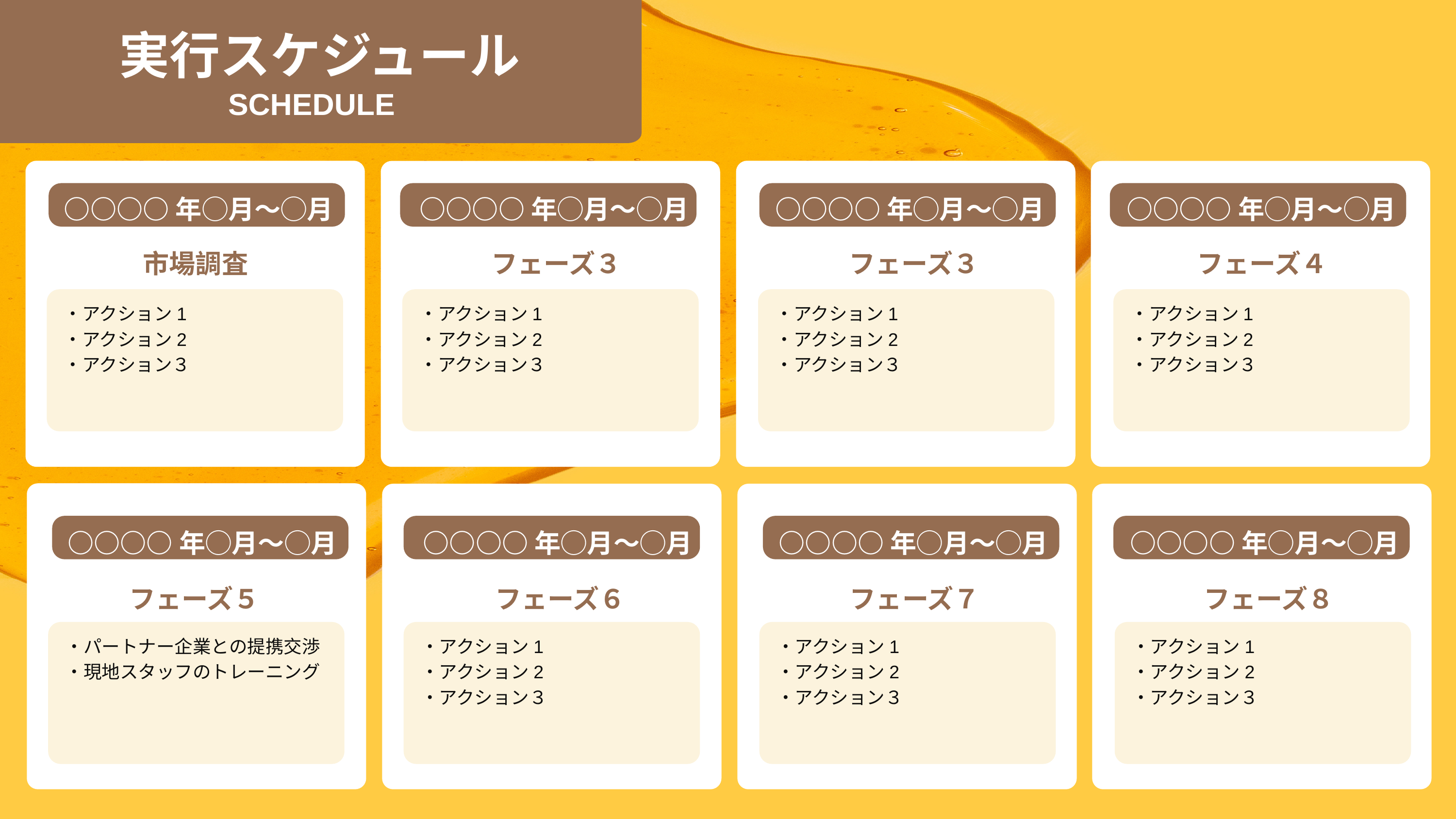

実行スケジュール
SCHEDULE

○○○○年◯月〜◯月
○○○○年◯月〜◯月
○○○○年◯月〜◯月
○○○○年◯月〜◯月
市場調査
フェーズ３
フェーズ３
フェーズ４

・アクション1
・アクション2
・アクション３
・アクション1
・アクション2
・アクション３
・アクション1
・アクション2
・アクション３
・アクション1
・アクション2
・アクション３

○○○○年◯月〜◯月
○○○○年◯月〜◯月
○○○○年◯月〜◯月
○○○○年◯月〜◯月
フェーズ５
フェーズ６
フェーズ７
フェーズ８

・パートナー企業との提携交渉
・現地スタッフのトレーニング
・アクション1
・アクション2
・アクション３
・アクション1
・アクション2
・アクション３
・アクション1
・アクション2
・アクション３